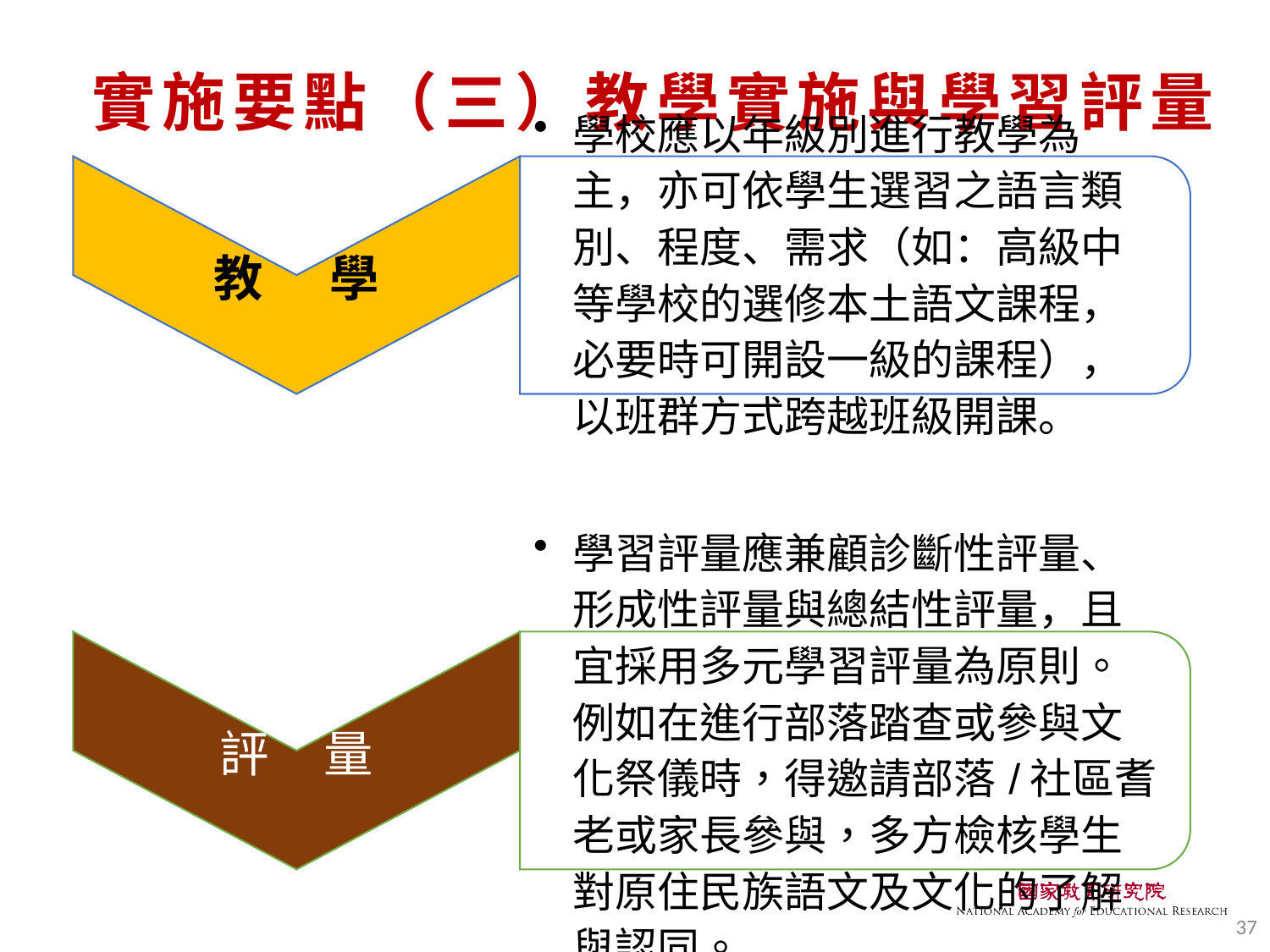

# 實施要點（三）教學實施與學習評量
教      學
評     量
37